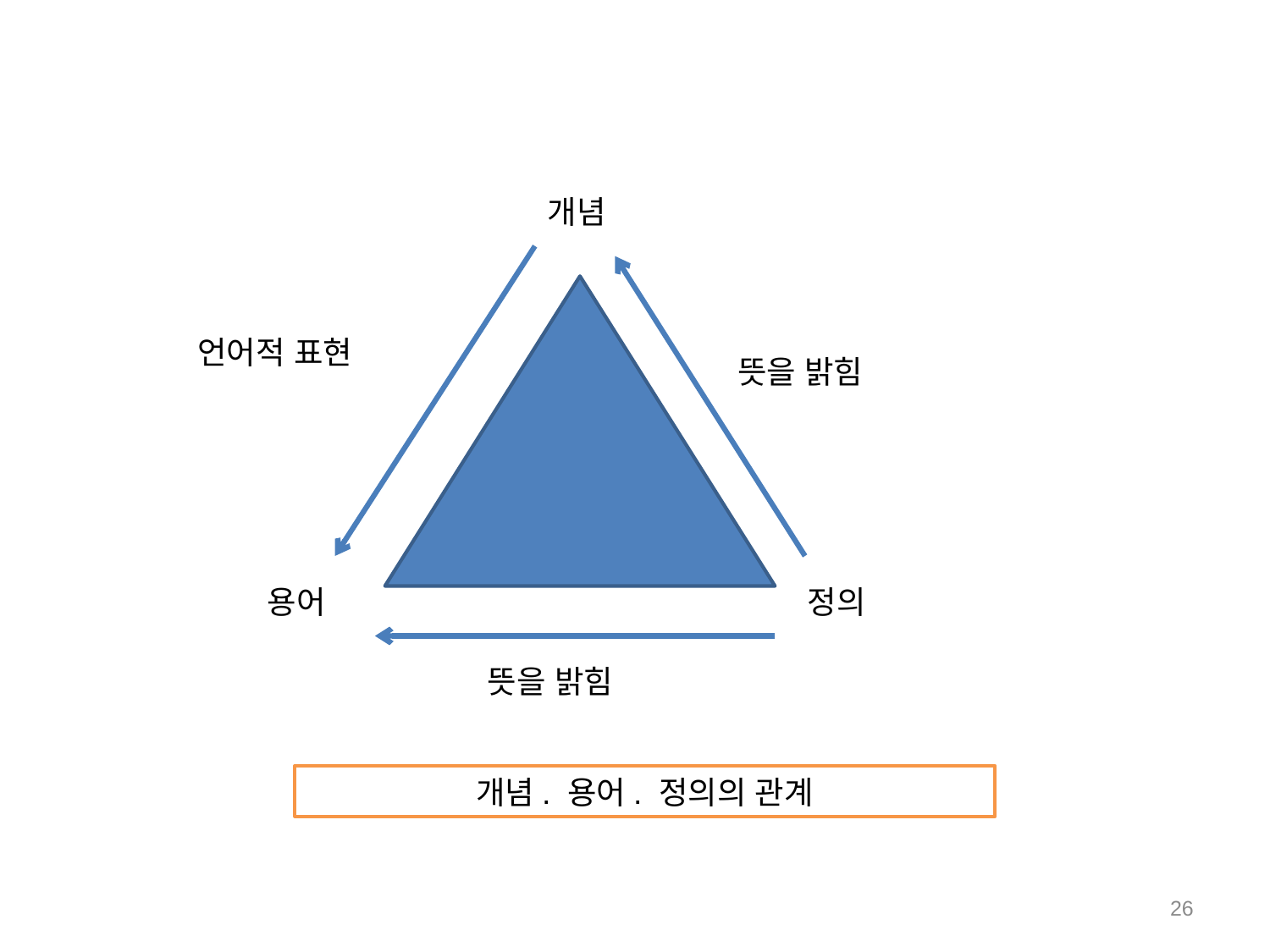

개념

언어적 표현
뜻을 밝힘
용어
정의
뜻을 밝힘
개념. 용어. 정의의 관계
26